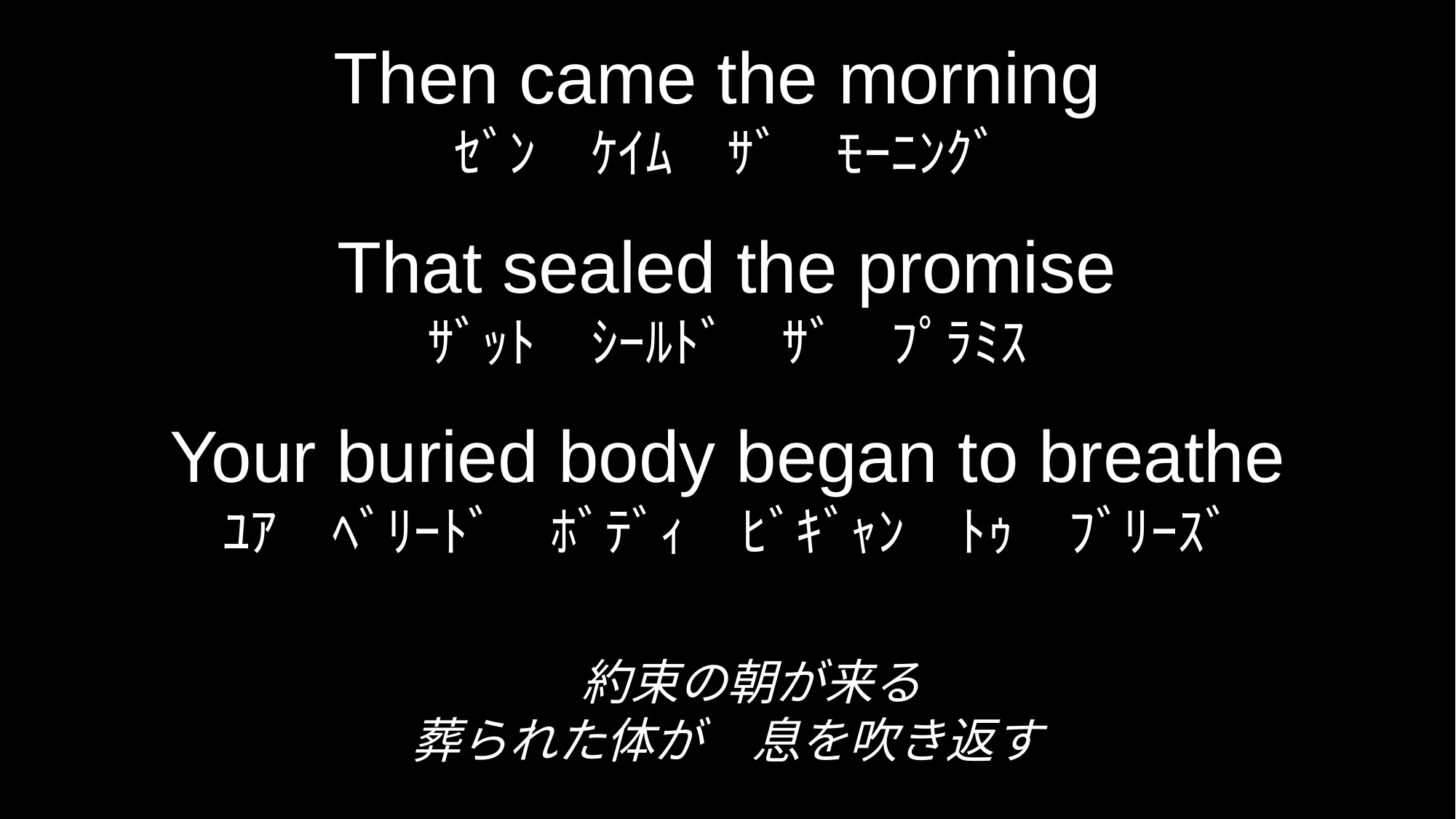

Then came the morning
ｾﾞﾝ　ｹｲﾑ　ｻﾞ　ﾓｰﾆﾝｸﾞ

 That sealed the promise
ｻﾞｯﾄ　ｼｰﾙﾄﾞ　ｻﾞ　ﾌﾟﾗﾐｽ

Your buried body began to breathe
ﾕｱ　ﾍﾞﾘｰﾄﾞ　ﾎﾞﾃﾞｨ　ﾋﾞｷﾞｬﾝ　ﾄｩ　ﾌﾞﾘｰｽﾞ
　約束の朝が来る
葬られた体が　息を吹き返す